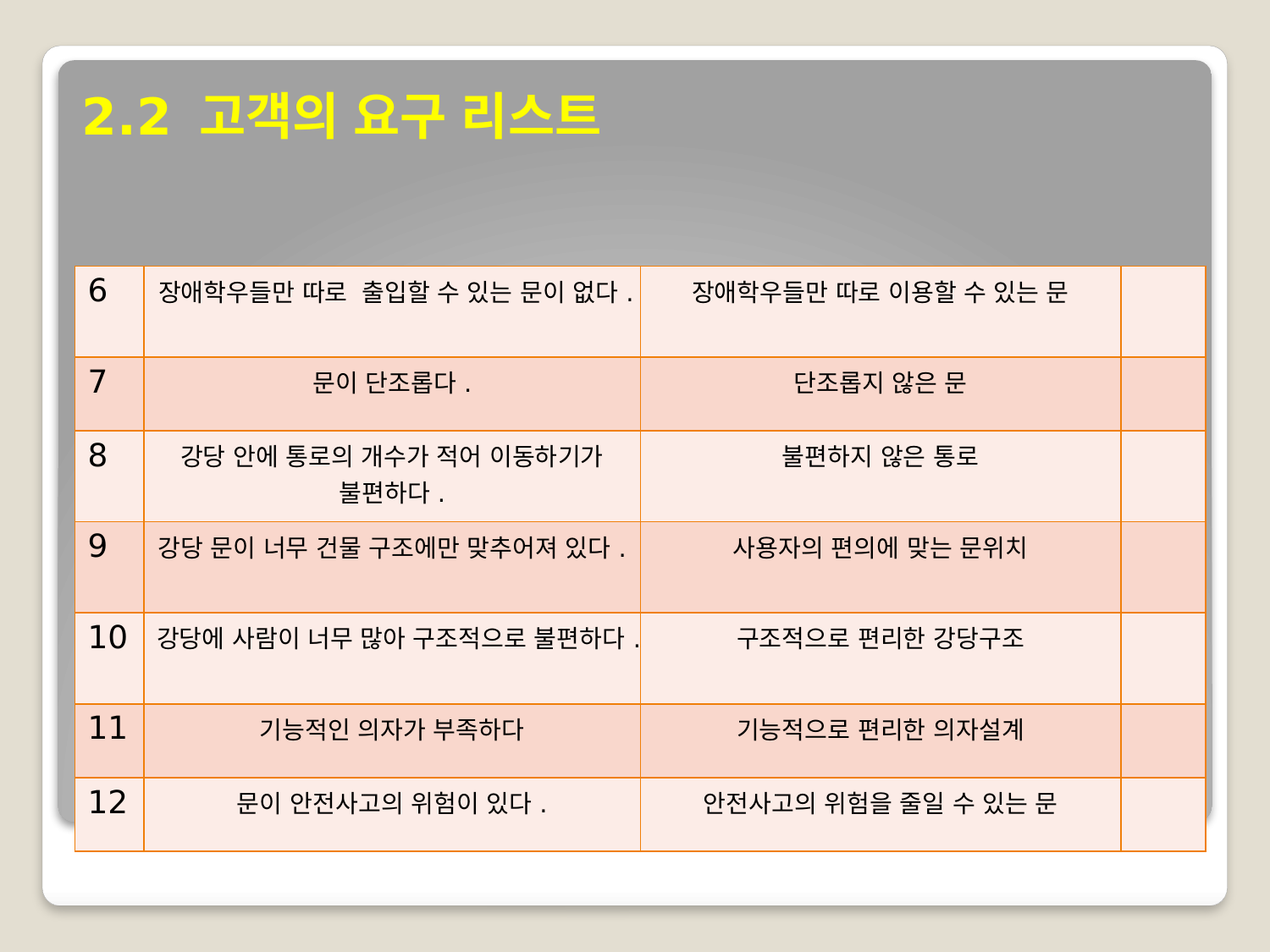

# 2.2 고객의 요구 리스트
| 6 | 장애학우들만 따로 출입할 수 있는 문이 없다. | 장애학우들만 따로 이용할 수 있는 문 |  |
| --- | --- | --- | --- |
| 7 | 문이 단조롭다. | 단조롭지 않은 문 |  |
| 8 | 강당 안에 통로의 개수가 적어 이동하기가 불편하다. | 불편하지 않은 통로 |  |
| 9 | 강당 문이 너무 건물 구조에만 맞추어져 있다. | 사용자의 편의에 맞는 문위치 |  |
| 10 | 강당에 사람이 너무 많아 구조적으로 불편하다. | 구조적으로 편리한 강당구조 |  |
| 11 | 기능적인 의자가 부족하다 | 기능적으로 편리한 의자설계 |  |
| 12 | 문이 안전사고의 위험이 있다. | 안전사고의 위험을 줄일 수 있는 문 |  |